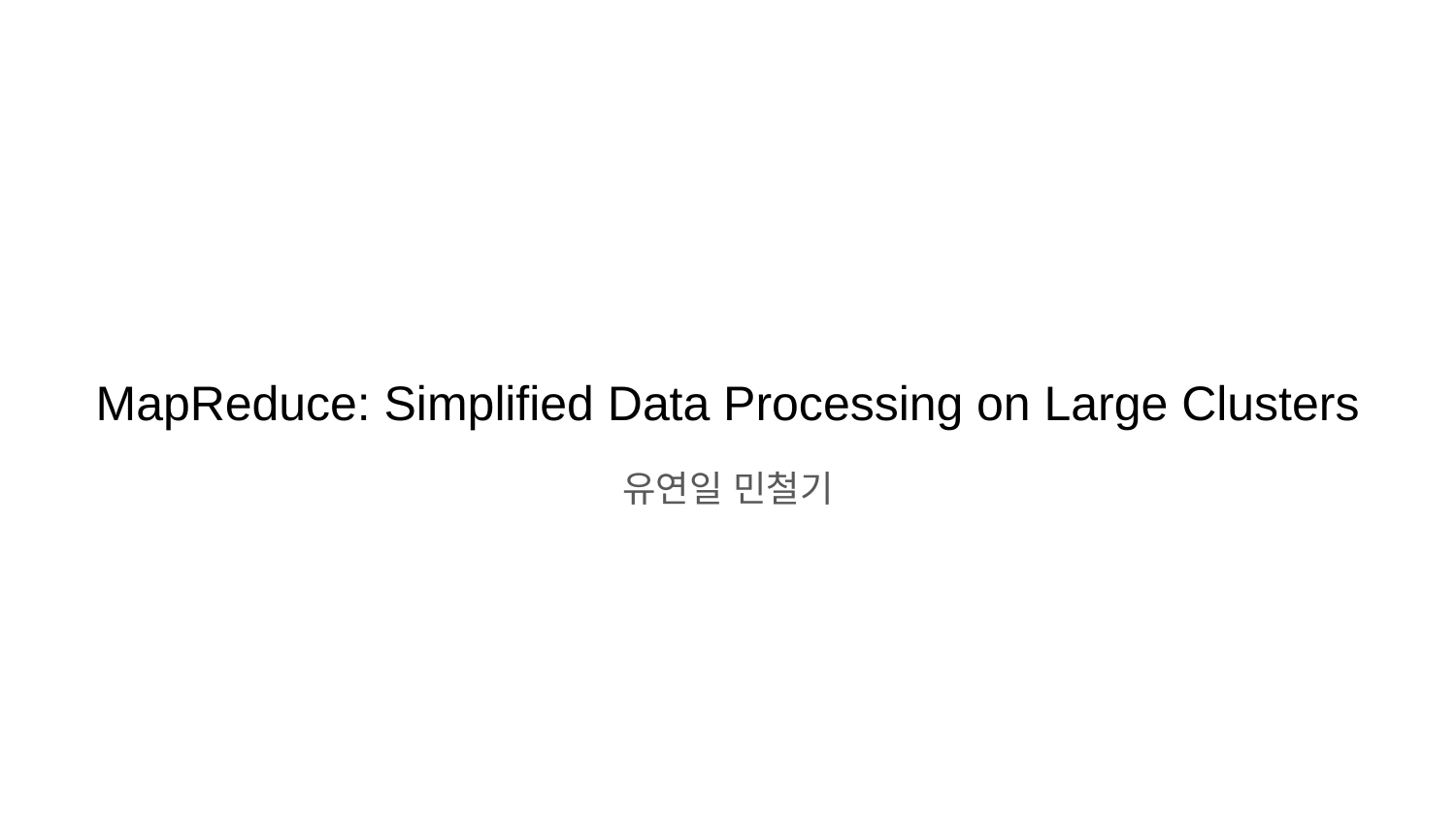

# MapReduce: Simplified Data Processing on Large Clusters
유연일 민철기